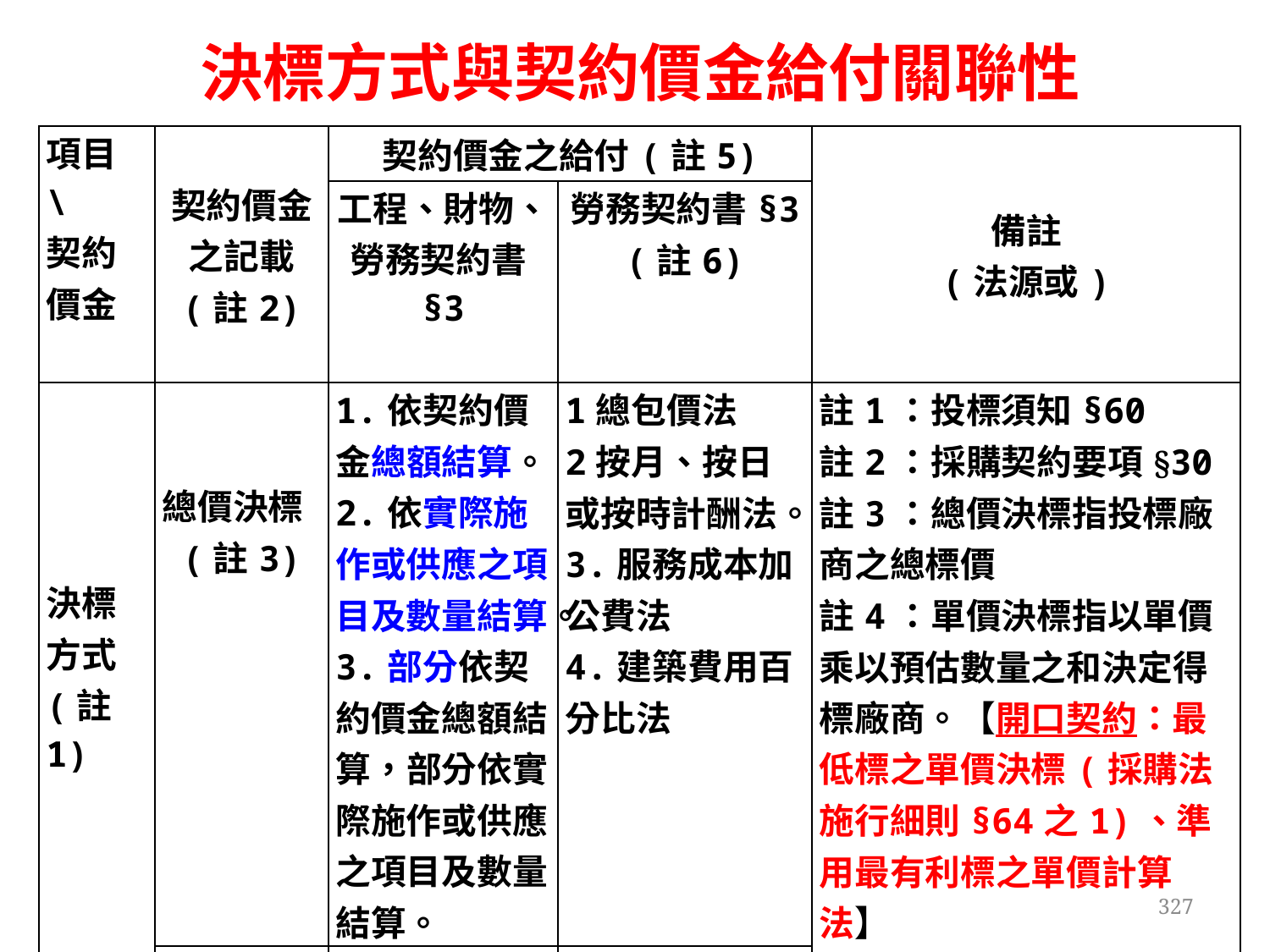

# 決標方式與契約價金給付關聯性
| 項目\ 契約 價金 | 契約價金 之記載 (註2) | 契約價金之給付(註5) |  | 備註 (法源或) |
| --- | --- | --- | --- | --- |
|  |  | 工程、財物、勞務契約書§3 | 勞務契約書§3 (註6) |  |
| 決標方式 (註1) | 總價決標 (註3) | 1.依契約價金總額結算。 2.依實際施作或供應之項目及數量結算。 3.部分依契約價金總額結算，部分依實際施作或供應之項目及數量結算。 | 1總包價法 2按月、按日或按時計酬法。 3.服務成本加公費法 4.建築費用百分比法 | 註1：投標須知§60 註2：採購契約要項§30 註3：總價決標指投標廠商之總標價 註4：單價決標指以單價乘以預估數量之和決定得標廠商。【開口契約：最低標之單價決標(採購法施行細則§64之1)、準用最有利標之單價計算法】 註5：採購契約要項31 註6：準用最有利標之服務費計費方式 註7：各項目之數量超過者免辦理契約變更 |
|  | 單價決標 (註4) | 依實際施作或供應之項目及數量結算(註7) 【開口契約】 | 1.單價計算法 【開口契約】 |  |
327